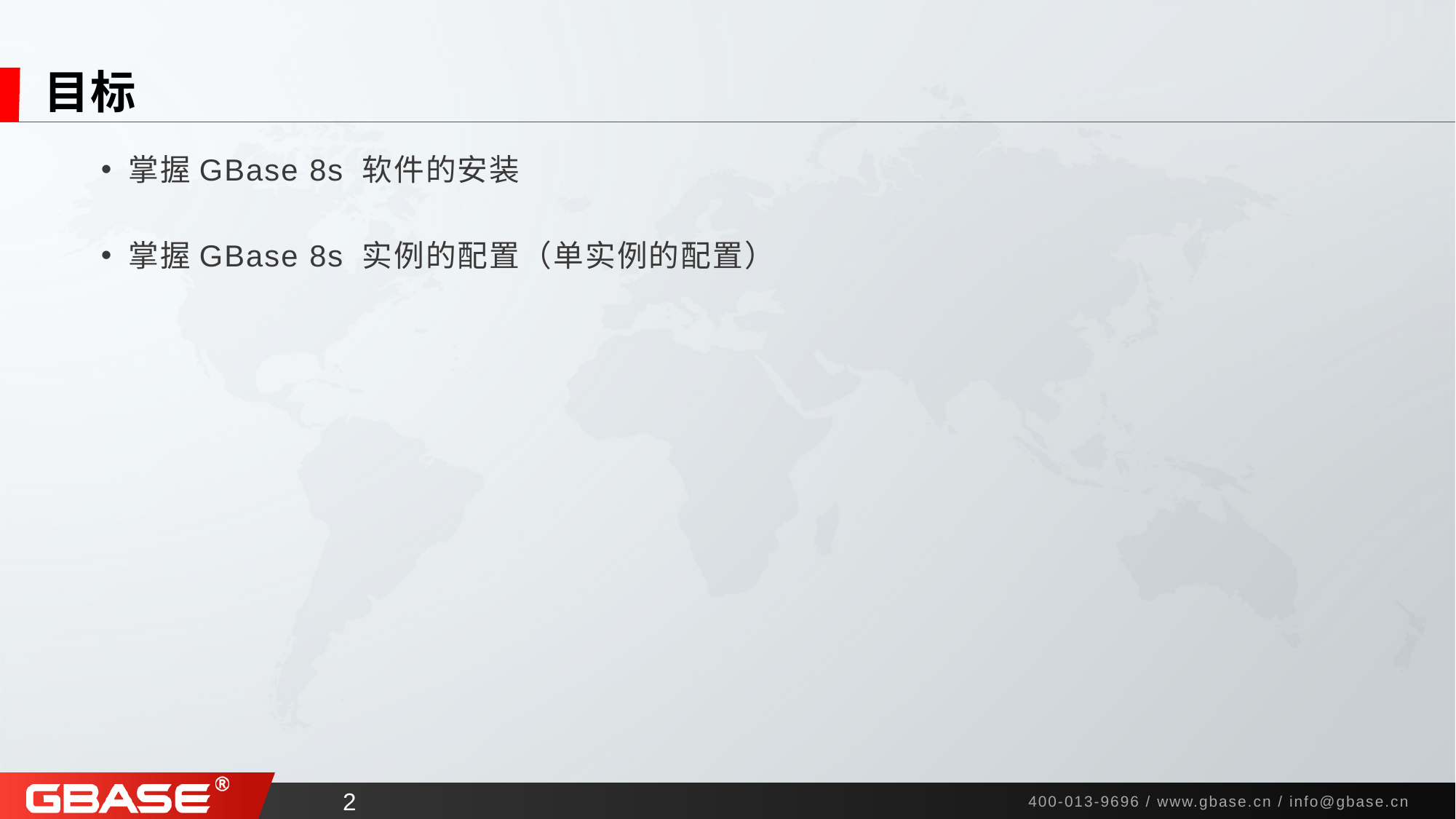

# 目标
掌握GBase 8s 软件的安装
掌握GBase 8s 实例的配置（单实例的配置）